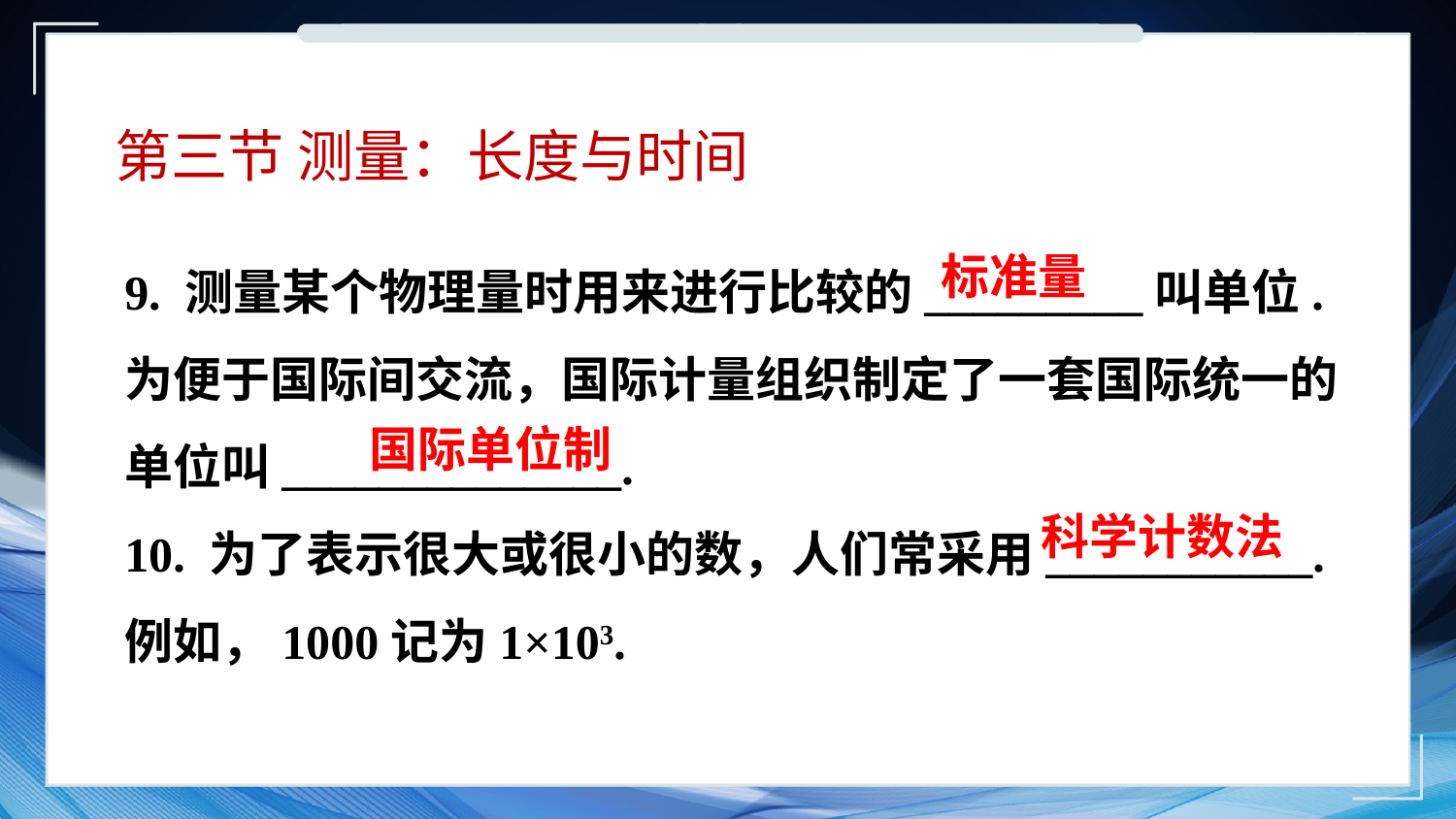

第三节 测量：长度与时间
9. 测量某个物理量时用来进行比较的_________叫单位.
为便于国际间交流，国际计量组织制定了一套国际统一的单位叫______________.
10. 为了表示很大或很小的数，人们常采用___________.例如，1000记为1×103.
标准量
国际单位制
科学计数法